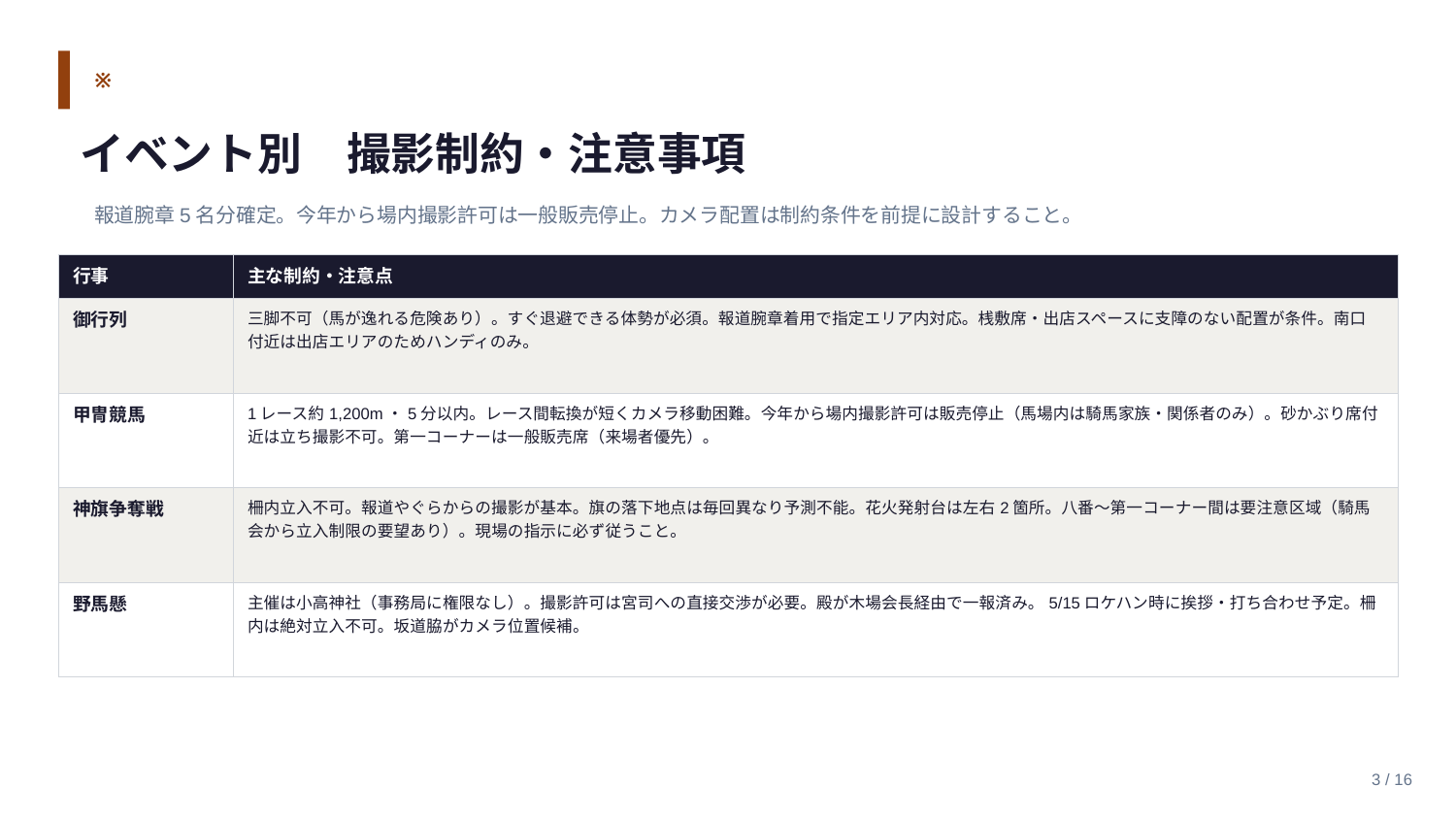

※
イベント別　撮影制約・注意事項
報道腕章5名分確定。今年から場内撮影許可は一般販売停止。カメラ配置は制約条件を前提に設計すること。
| 行事 | 主な制約・注意点 |
| --- | --- |
| 御行列 | 三脚不可（馬が逸れる危険あり）。すぐ退避できる体勢が必須。報道腕章着用で指定エリア内対応。桟敷席・出店スペースに支障のない配置が条件。南口付近は出店エリアのためハンディのみ。 |
| 甲冑競馬 | 1レース約1,200m・5分以内。レース間転換が短くカメラ移動困難。今年から場内撮影許可は販売停止（馬場内は騎馬家族・関係者のみ）。砂かぶり席付近は立ち撮影不可。第一コーナーは一般販売席（来場者優先）。 |
| 神旗争奪戦 | 柵内立入不可。報道やぐらからの撮影が基本。旗の落下地点は毎回異なり予測不能。花火発射台は左右2箇所。八番〜第一コーナー間は要注意区域（騎馬会から立入制限の要望あり）。現場の指示に必ず従うこと。 |
| 野馬懸 | 主催は小高神社（事務局に権限なし）。撮影許可は宮司への直接交渉が必要。殿が木場会長経由で一報済み。5/15ロケハン時に挨拶・打ち合わせ予定。柵内は絶対立入不可。坂道脇がカメラ位置候補。 |
3 / 16